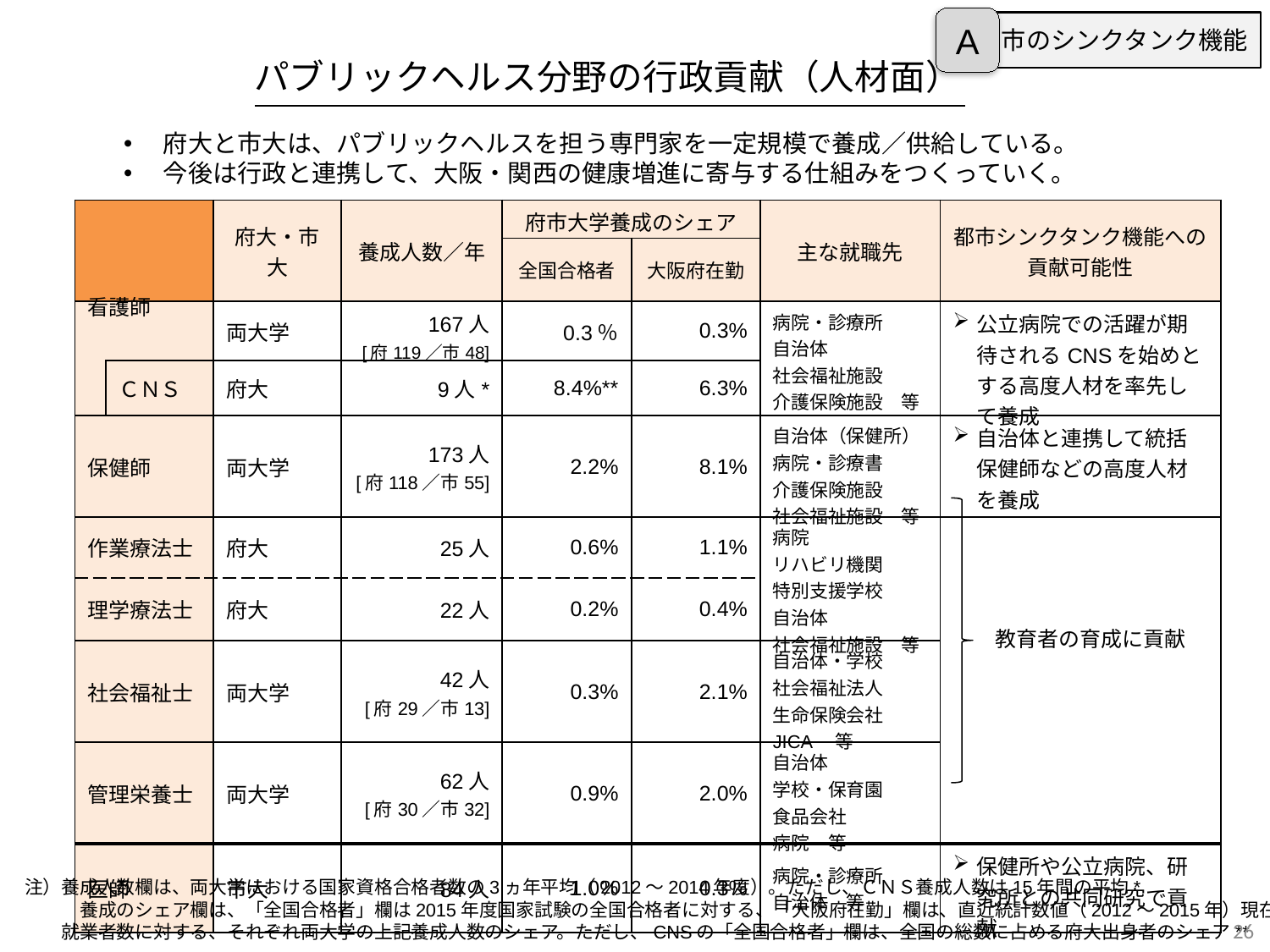

A
都市のシンクタンク機能
パブリックヘルス分野の行政貢献（人材面）
府大と市大は、パブリックヘルスを担う専門家を一定規模で養成／供給している。
今後は行政と連携して、大阪・関西の健康増進に寄与する仕組みをつくっていく。
|  |  | 府大・市大 | 養成人数／年 | 府市大学養成のシェア |  | 主な就職先 | 都市シンクタンク機能への 貢献可能性 |
| --- | --- | --- | --- | --- | --- | --- | --- |
|  |  |  |  | 全国合格者 | 大阪府在勤 |  |  |
|  |  | 両大学 | 167人 [府119／市48] | 0.3％ | 0.3% | 病院・診療所 自治体 社会福祉施設 介護保険施設　等 | 公立病院での活躍が期待されるCNSを始めとする高度人材を率先して養成 |
|  | ＣＮＳ | 府大 | 9人\* | 8.4%\*\* | 6.3% |  |  |
| 保健師 |  | 両大学 | 173人 [府118／市55] | 2.2% | 8.1% | 自治体（保健所） 病院・診療書 介護保険施設 社会福祉施設　等 | 自治体と連携して統括保健師などの高度人材を養成 |
| 作業療法士 |  | 府大 | 25人 | 0.6% | 1.1% | 病院 リハビリ機関 特別支援学校 自治体 社会福祉施設　等 |  |
| 理学療法士 |  | 府大 | 22人 | 0.2% | 0.4% |  |  |
| 社会福祉士 |  | 両大学 | 42人 [府29／市13] | 0.3% | 2.1% | 自治体・学校 社会福祉法人 生命保険会社 JICA　等 |  |
| 管理栄養士 |  | 両大学 | 62人 [府30／市32] | 0.9% | 2.0% | 自治体 学校・保育園 食品会社 病院　等 |  |
| 医師 |  | 市大 | 84人 | 1.0% | 0.3% | 病院・診療所 自治体　等 | 保健所や公立病院、研究所との共同研究で貢献 |
看護師

教育者の育成に貢献
注）養成人数欄は、両大学における国家資格合格者数の3ヵ年平均（2012～2014年度）。ただし、ＣＮＳ養成人数は15年間の平均*
　　　養成のシェア欄は、「全国合格者」欄は2015年度国家試験の全国合格者に対する、「大阪府在勤」欄は、直近統計数値（2012～2015年）現在の
　　就業者数に対する、それぞれ両大学の上記養成人数のシェア。ただし、CNSの「全国合格者」欄は、全国の総数に占める府大出身者のシェア**
26